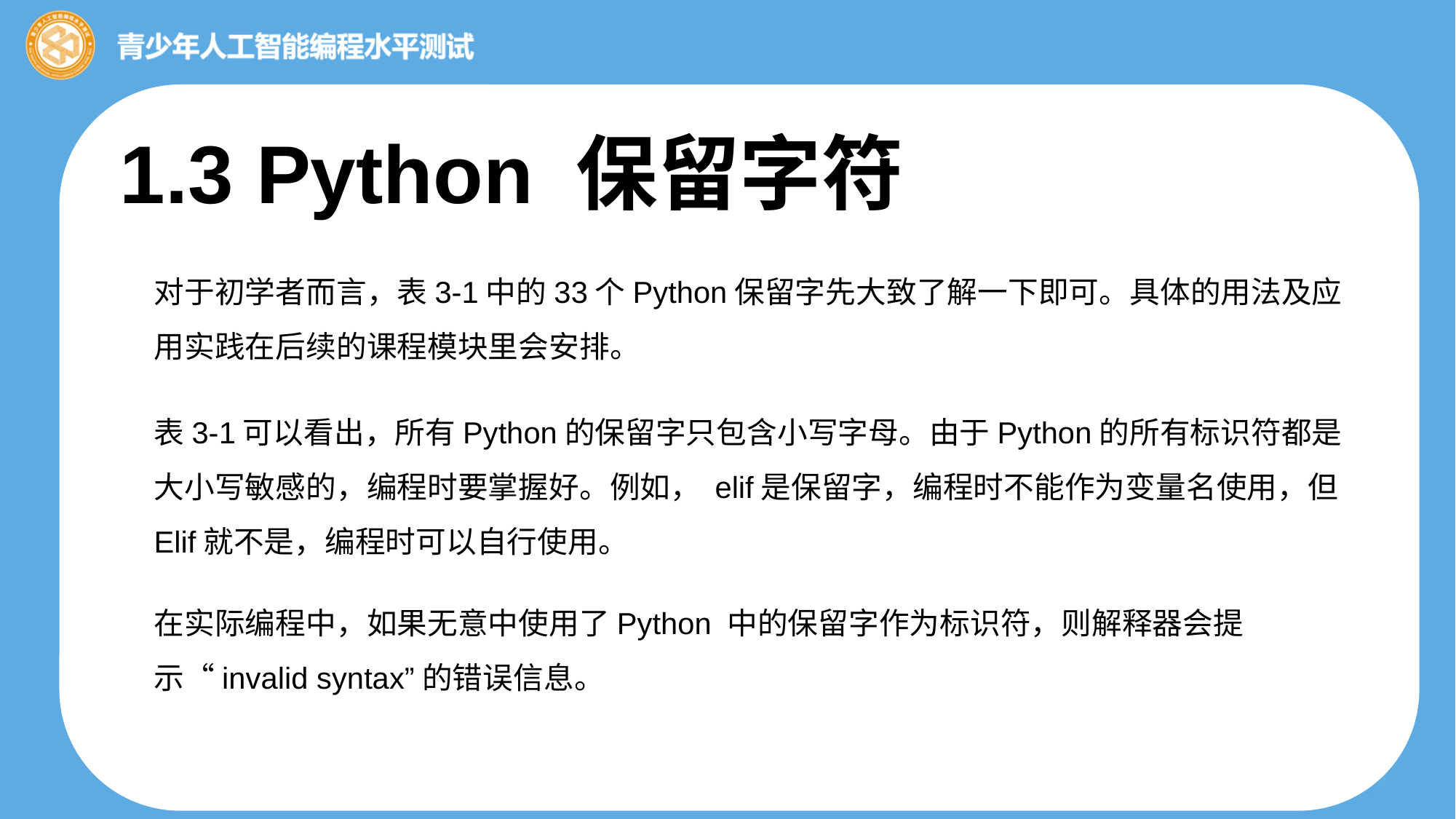

1.3 Python 保留字符
对于初学者而言，表3-1中的33个Python保留字先大致了解一下即可。具体的用法及应用实践在后续的课程模块里会安排。
表3-1可以看出，所有Python的保留字只包含小写字母。由于Python的所有标识符都是大小写敏感的，编程时要掌握好。例如， elif是保留字，编程时不能作为变量名使用，但Elif就不是，编程时可以自行使用。
在实际编程中，如果无意中使用了Python 中的保留字作为标识符，则解释器会提示“invalid syntax”的错误信息。